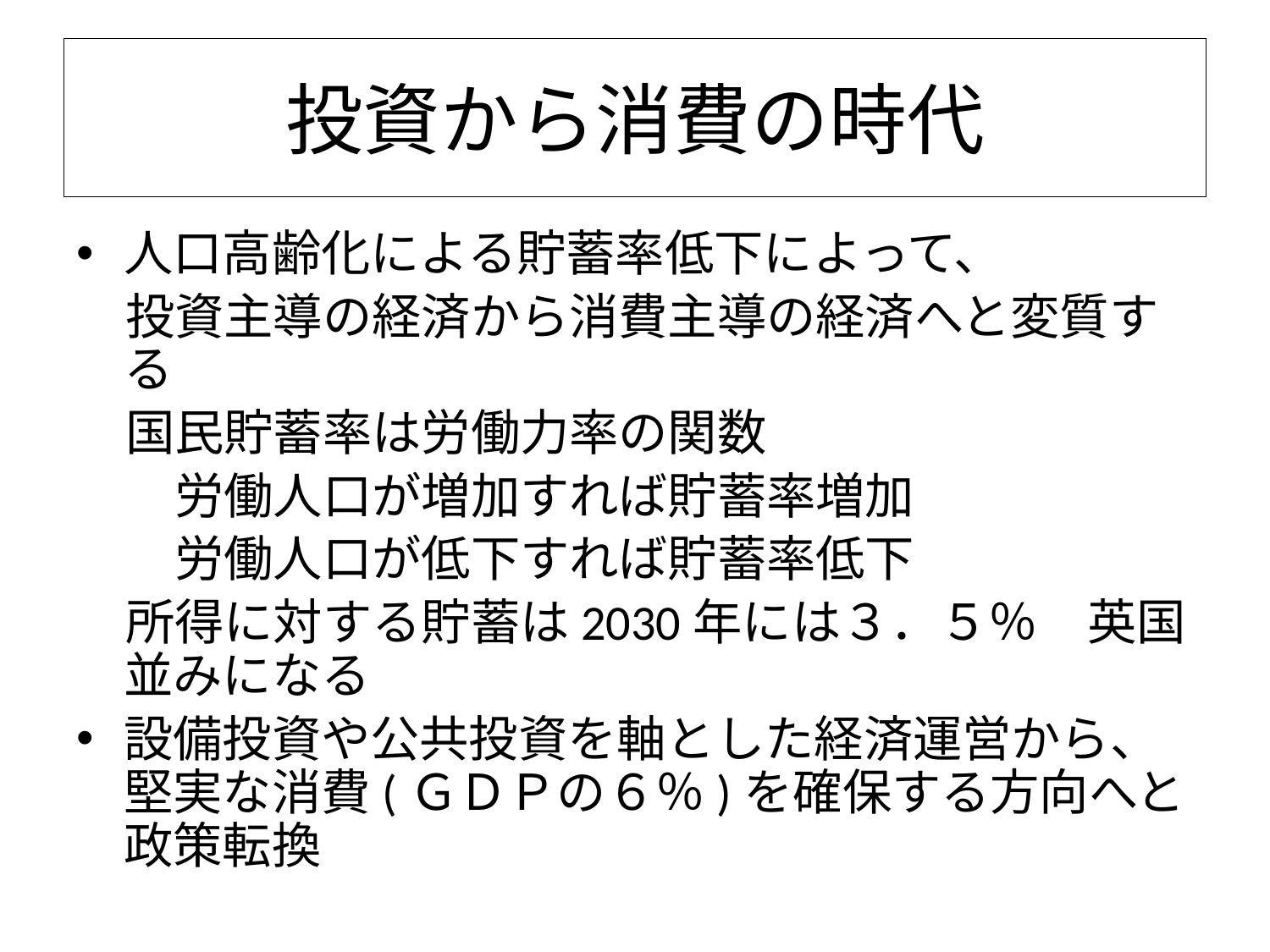

# 投資から消費の時代
人口高齢化による貯蓄率低下によって、
　投資主導の経済から消費主導の経済へと変質する
　国民貯蓄率は労働力率の関数
　　労働人口が増加すれば貯蓄率増加
　　労働人口が低下すれば貯蓄率低下
　所得に対する貯蓄は2030年には３．５％　英国並みになる
設備投資や公共投資を軸とした経済運営から、堅実な消費(ＧＤＰの６％)を確保する方向へと政策転換